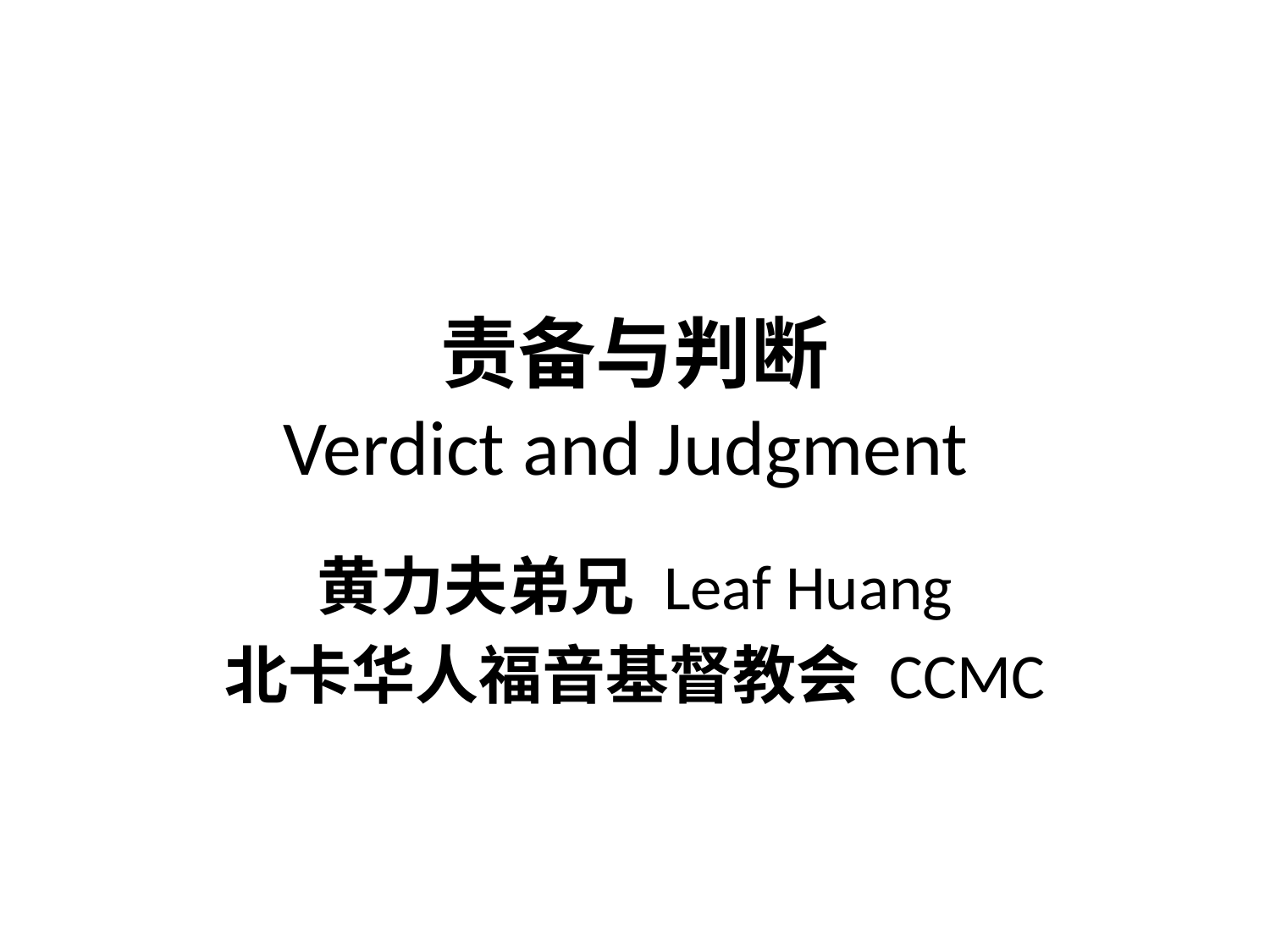

# 责备与判断 Verdict and Judgment
黄力夫弟兄 Leaf Huang
北卡华人福音基督教会 CCMC